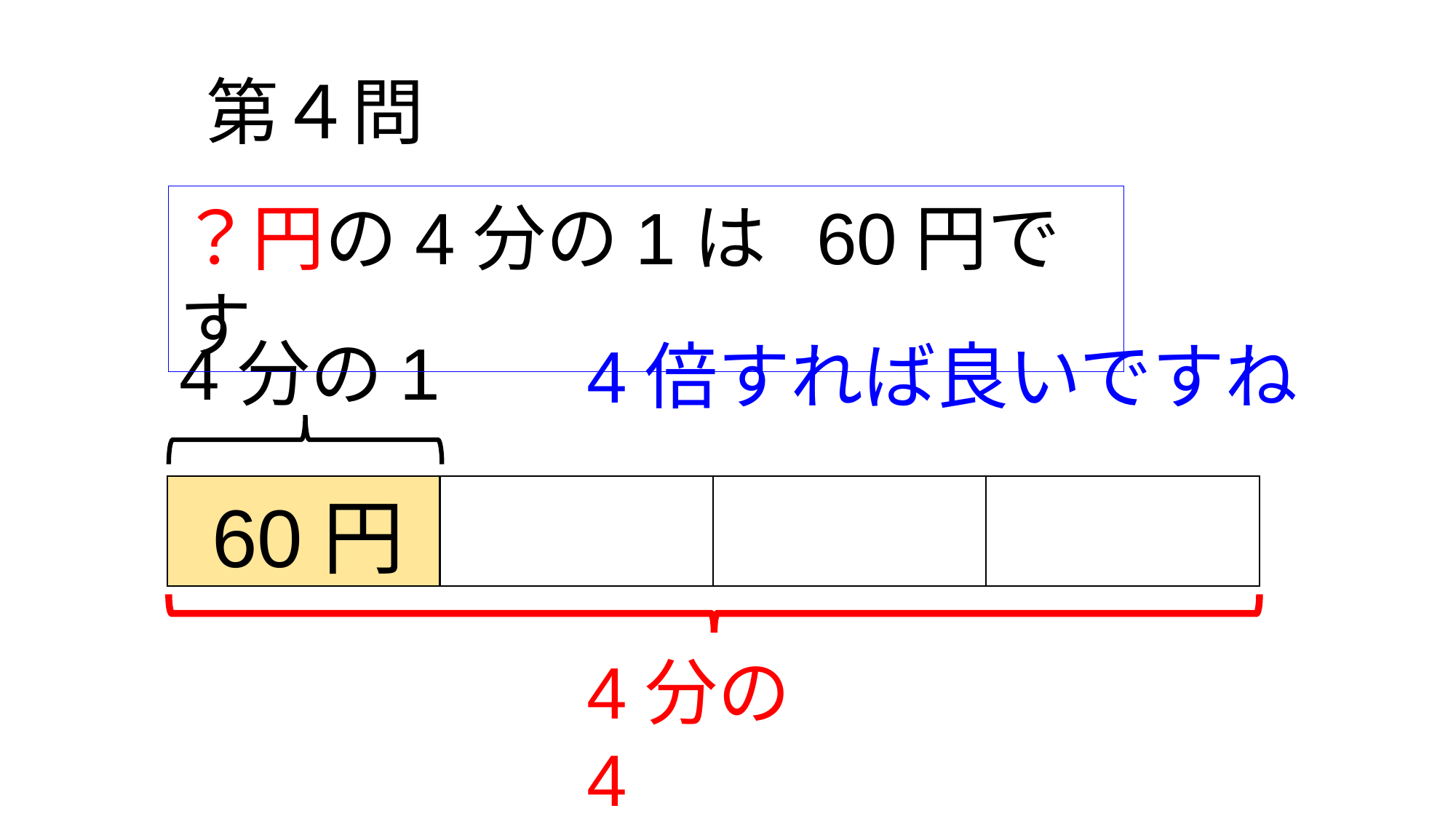

第４問

？円の4分の1は  60円です

4分の1
4倍すれば良いですね

60円
4分の4